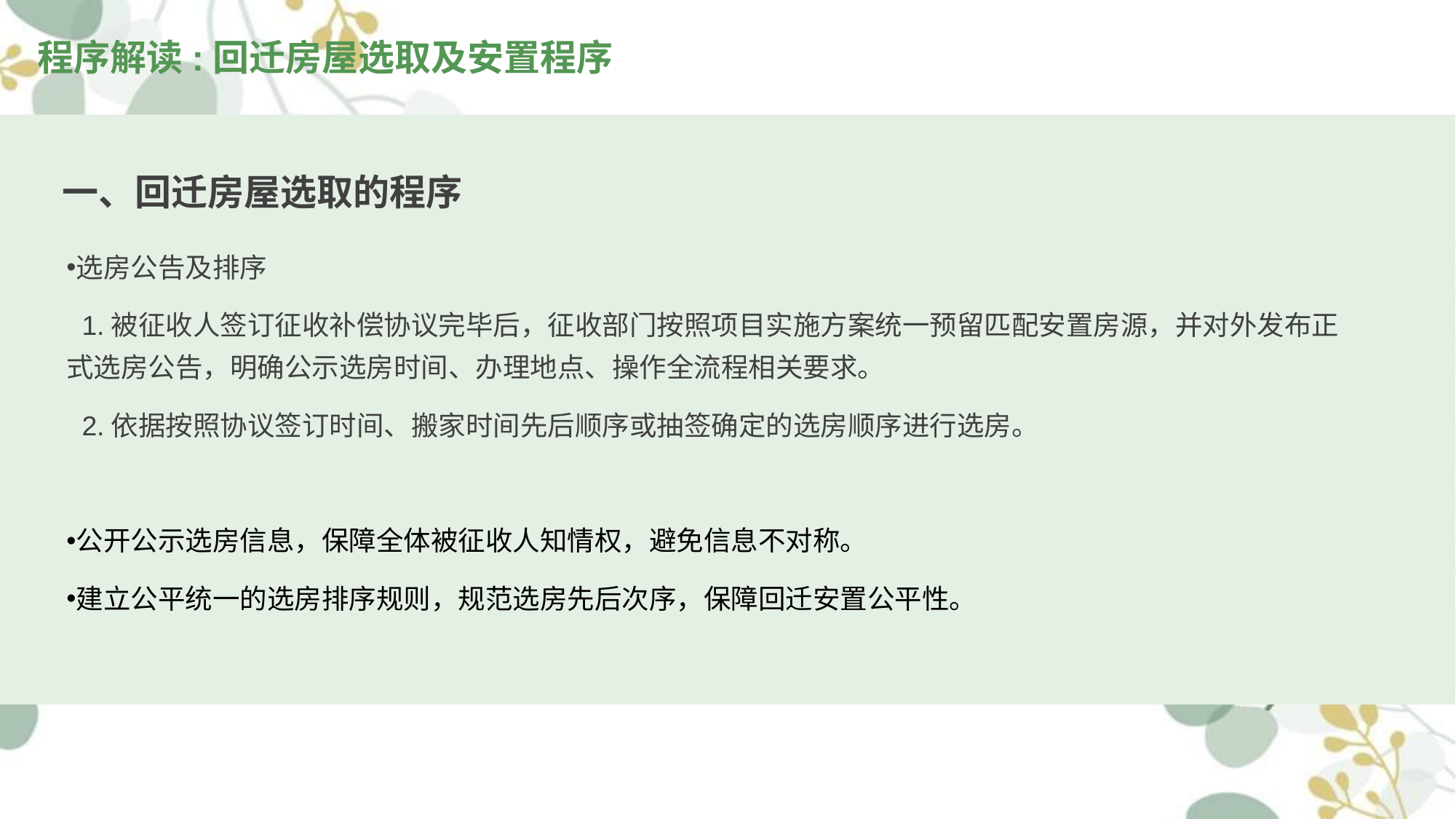

程序解读:回迁房屋选取及安置程序
# 一、回迁房屋选取的程序
选房公告及排序
  1.被征收人签订征收补偿协议完毕后，征收部门按照项目实施方案统一预留匹配安置房源，并对外发布正式选房公告，明确公示选房时间、办理地点、操作全流程相关要求。
  2.依据按照协议签订时间、搬家时间先后顺序或抽签确定的选房顺序进行选房。

公开公示选房信息，保障全体被征收人知情权，避免信息不对称。
建立公平统一的选房排序规则，规范选房先后次序，保障回迁安置公平性。